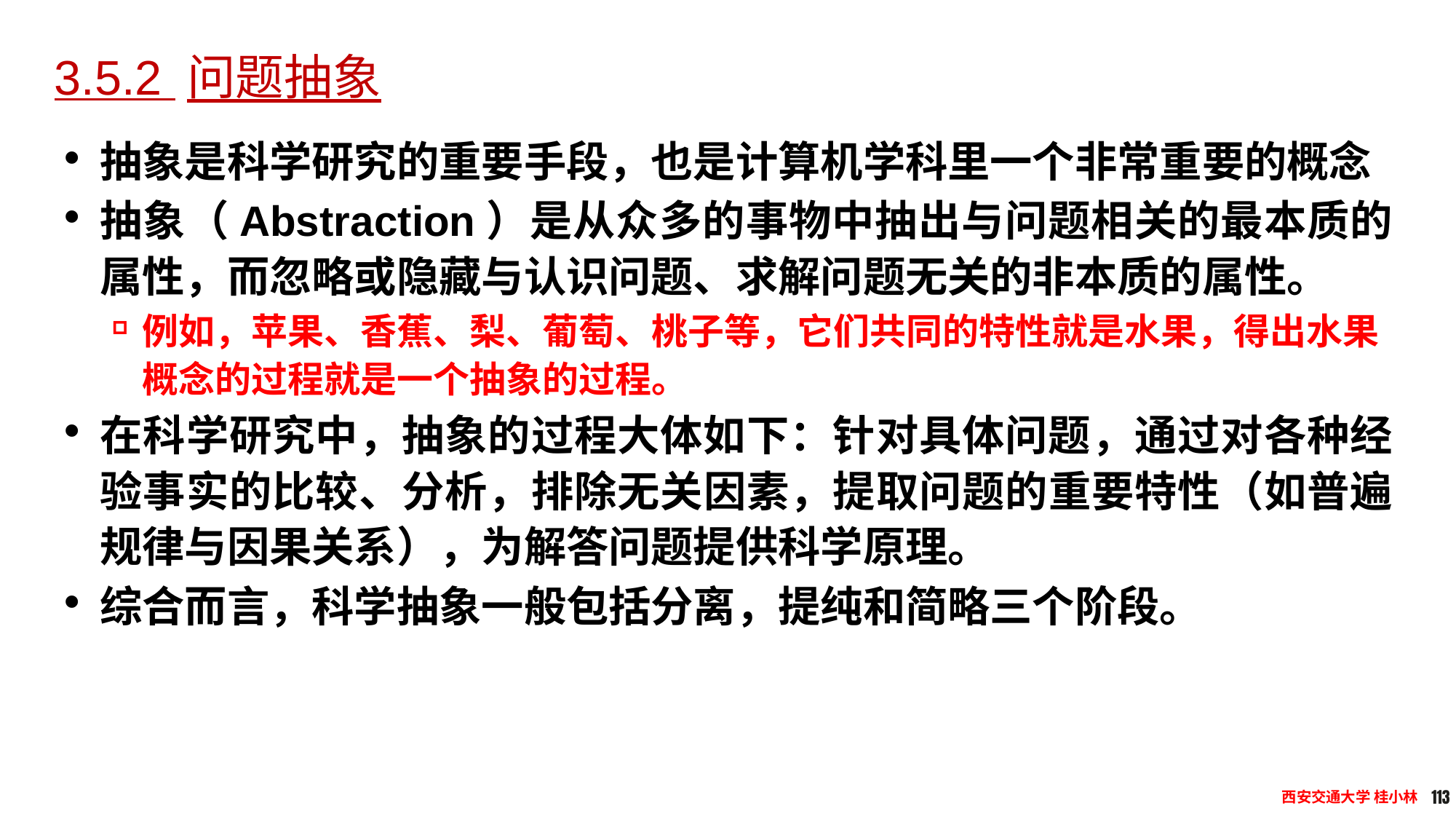

# 3.5.2 问题抽象
抽象是科学研究的重要手段，也是计算机学科里一个非常重要的概念
抽象（Abstraction）是从众多的事物中抽出与问题相关的最本质的属性，而忽略或隐藏与认识问题、求解问题无关的非本质的属性。
例如，苹果、香蕉、梨、葡萄、桃子等，它们共同的特性就是水果，得出水果概念的过程就是一个抽象的过程。
在科学研究中，抽象的过程大体如下：针对具体问题，通过对各种经验事实的比较、分析，排除无关因素，提取问题的重要特性（如普遍规律与因果关系），为解答问题提供科学原理。
综合而言，科学抽象一般包括分离，提纯和简略三个阶段。